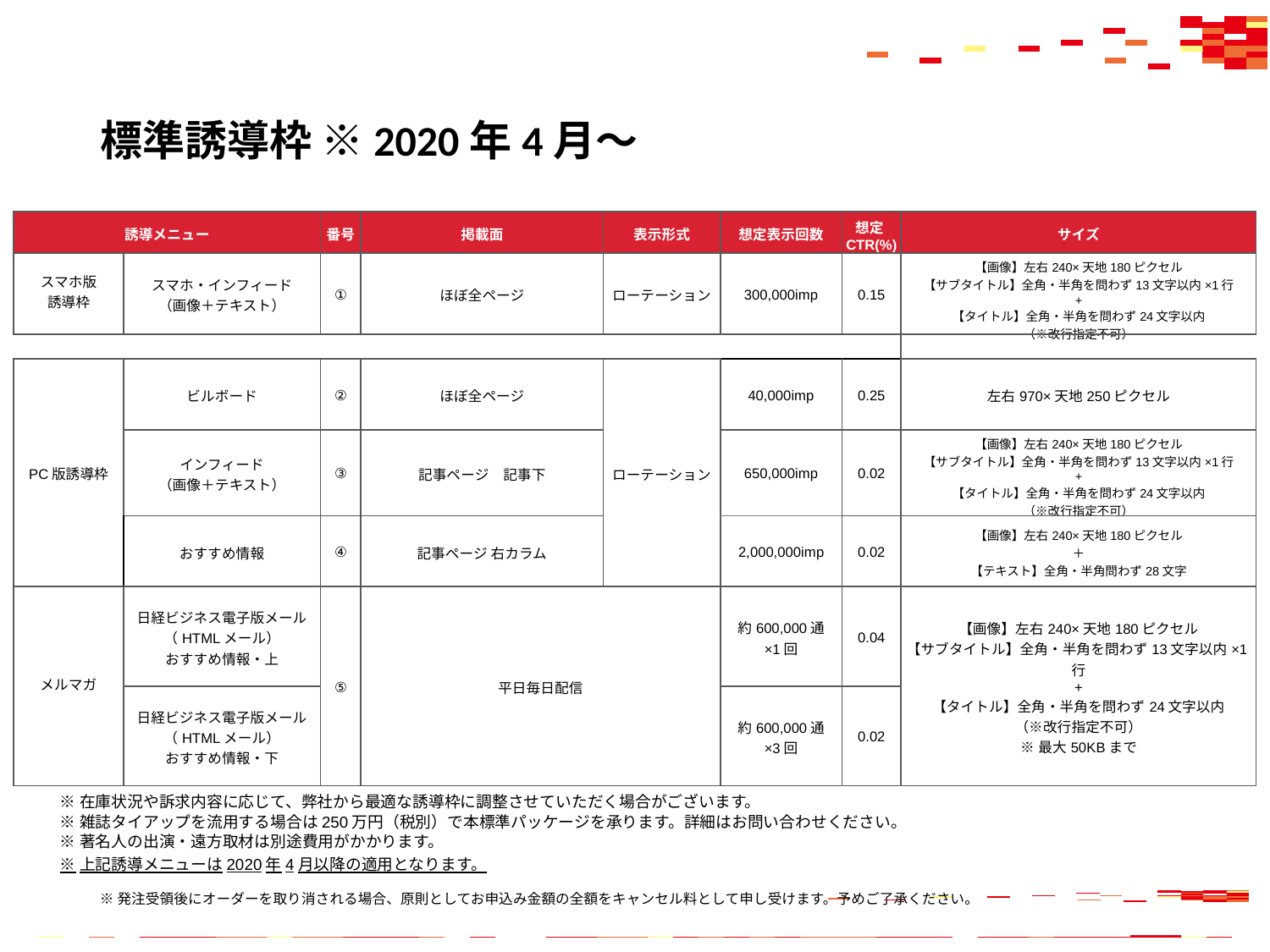

# 標準誘導枠 ※2020年4月～
| 誘導メニュー |  | 番号 | 掲載面 | 表示形式 | 想定表示回数 | 想定CTR(%) | サイズ |
| --- | --- | --- | --- | --- | --- | --- | --- |
| スマホ版 誘導枠 | スマホ・インフィード （画像＋テキスト） | ① | ほぼ全ページ | ローテーション | 300,000imp | 0.15 | 【画像】左右240×天地180ピクセル 【サブタイトル】全角・半角を問わず13文字以内×1行 + 【タイトル】全角・半角を問わず24文字以内 （※改行指定不可） |
|  |  |  |  |  |  |  |  |
| PC版誘導枠 | ビルボード | ② | ほぼ全ページ | ローテーション | 40,000imp | 0.25 | 左右970×天地250ピクセル |
|  | インフィード （画像＋テキスト） | ③ | 記事ページ　記事下 |  | 650,000imp | 0.02 | 【画像】左右240×天地180ピクセル 【サブタイトル】全角・半角を問わず13文字以内×1行 + 【タイトル】全角・半角を問わず24文字以内 （※改行指定不可） |
|  | おすすめ情報 | ④ | 記事ページ 右カラム |  | 2,000,000imp | 0.02 | 【画像】左右240×天地180ピクセル ＋ 【テキスト】全角・半角問わず28文字 |
| メルマガ | 日経ビジネス電子版メール （HTMLメール） おすすめ情報・上 | ⑤ | 平日毎日配信 |  | 約600,000通 ×1回 | 0.04 | 【画像】左右240×天地180ピクセル 【サブタイトル】全角・半角を問わず13文字以内×1行 + 【タイトル】全角・半角を問わず24文字以内 （※改行指定不可） ※最大50KBまで |
|  | 日経ビジネス電子版メール （HTMLメール） おすすめ情報・下 |  |  |  | 約600,000通 ×3回 | 0.02 |  |
※在庫状況や訴求内容に応じて、弊社から最適な誘導枠に調整させていただく場合がございます。
※雑誌タイアップを流用する場合は250万円（税別）で本標準パッケージを承ります。詳細はお問い合わせください。
※著名人の出演・遠方取材は別途費用がかかります。
※上記誘導メニューは2020年4月以降の適用となります。
5